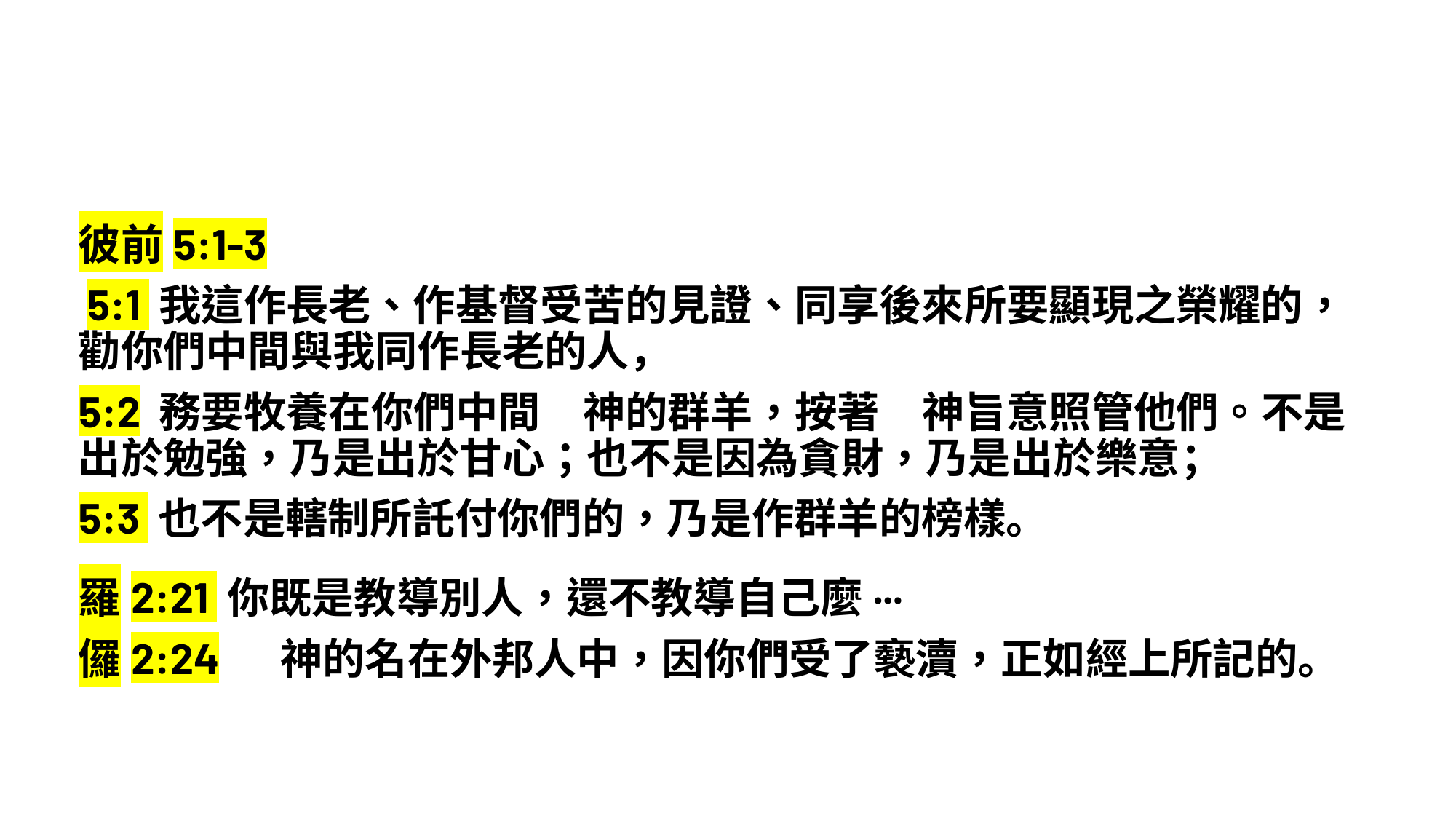

彼前5:1-3
 5:1 我這作長老、作基督受苦的見證、同享後來所要顯現之榮耀的，勸你們中間與我同作長老的人，
5:2 務要牧養在你們中間　神的群羊，按著　神旨意照管他們。不是出於勉強，乃是出於甘心；也不是因為貪財，乃是出於樂意；
5:3 也不是轄制所託付你們的，乃是作群羊的榜樣。

羅2:21 你既是教導別人，還不教導自己麼···
儸2:24 　神的名在外邦人中，因你們受了褻瀆，正如經上所記的。